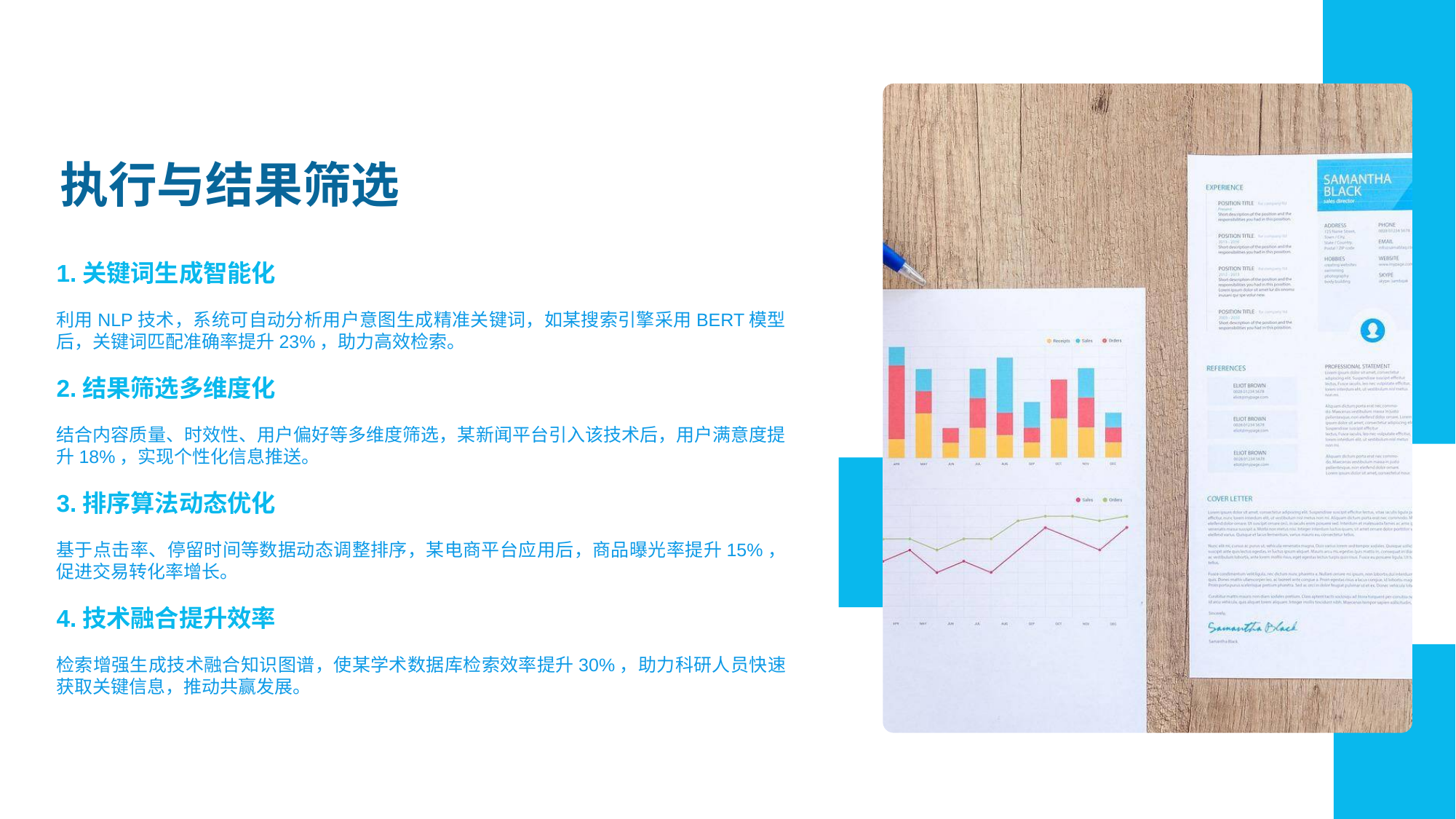

执行与结果筛选

1.关键词生成智能化
利用NLP技术，系统可自动分析用户意图生成精准关键词，如某搜索引擎采用BERT模型后，关键词匹配准确率提升23%，助力高效检索。
2.结果筛选多维度化
结合内容质量、时效性、用户偏好等多维度筛选，某新闻平台引入该技术后，用户满意度提升18%，实现个性化信息推送。
3.排序算法动态优化
基于点击率、停留时间等数据动态调整排序，某电商平台应用后，商品曝光率提升15%，促进交易转化率增长。
4.技术融合提升效率
检索增强生成技术融合知识图谱，使某学术数据库检索效率提升30%，助力科研人员快速获取关键信息，推动共赢发展。